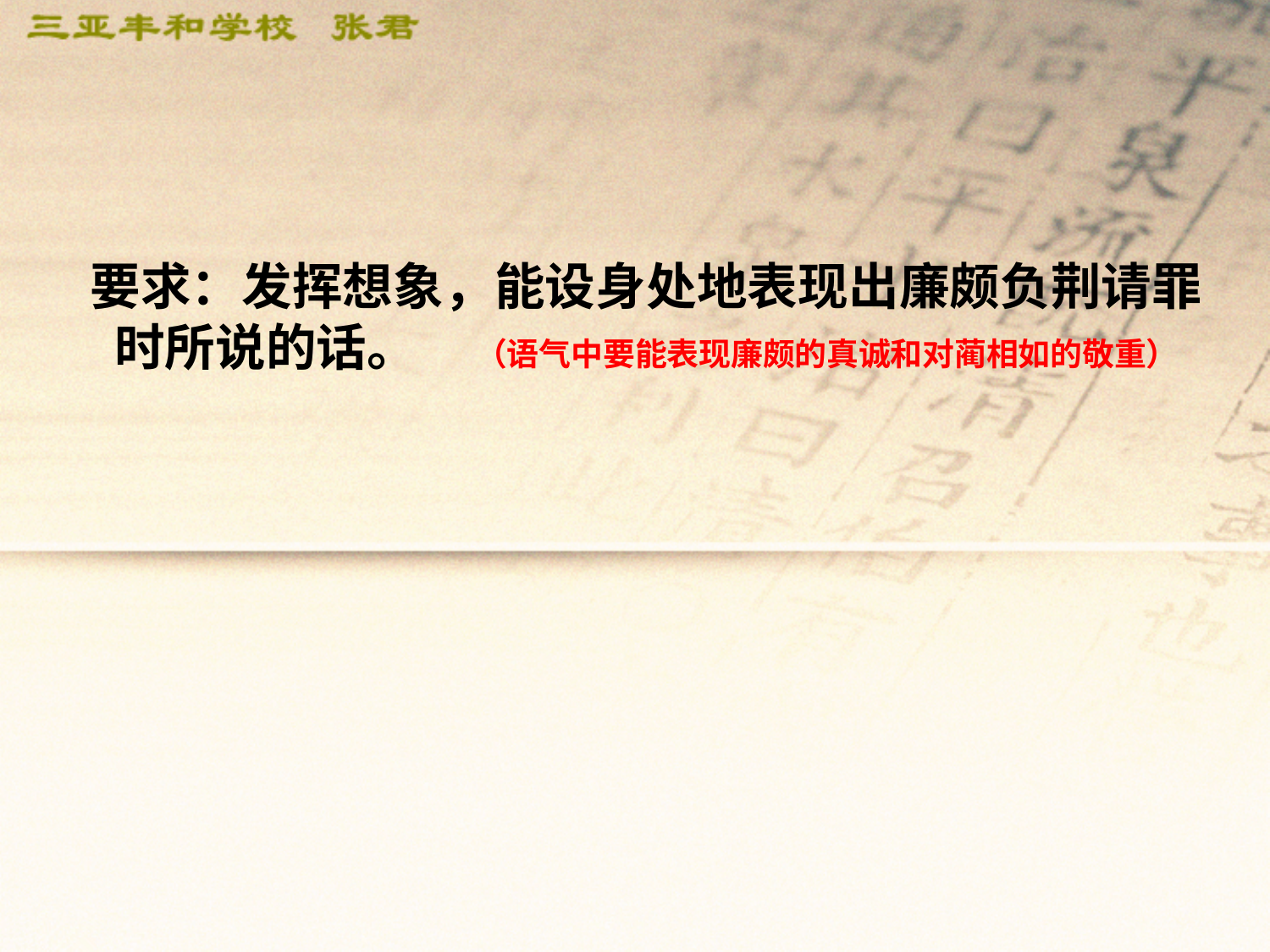

# 要求：发挥想象，能设身处地表现出廉颇负荆请罪时所说的话。     （语气中要能表现廉颇的真诚和对蔺相如的敬重）